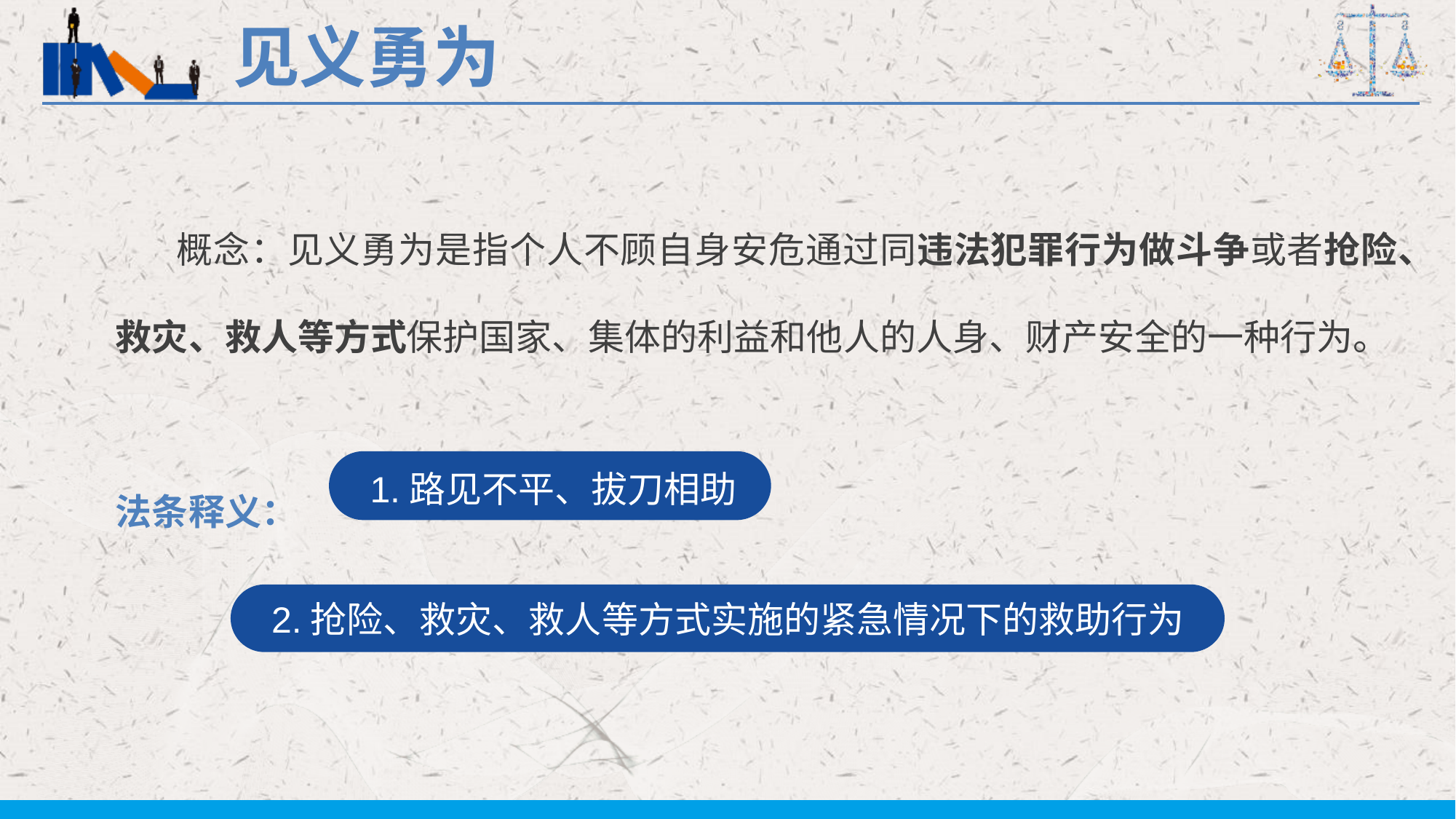

见义勇为
       概念：见义勇为是指个人不顾自身安危通过同违法犯罪行为做斗争或者抢险、救灾、救人等方式保护国家、集体的利益和他人的人身、财产安全的一种行为。

法条释义：

 1.路见不平、拔刀相助

2.抢险、救灾、救人等方式实施的紧急情况下的救助行为